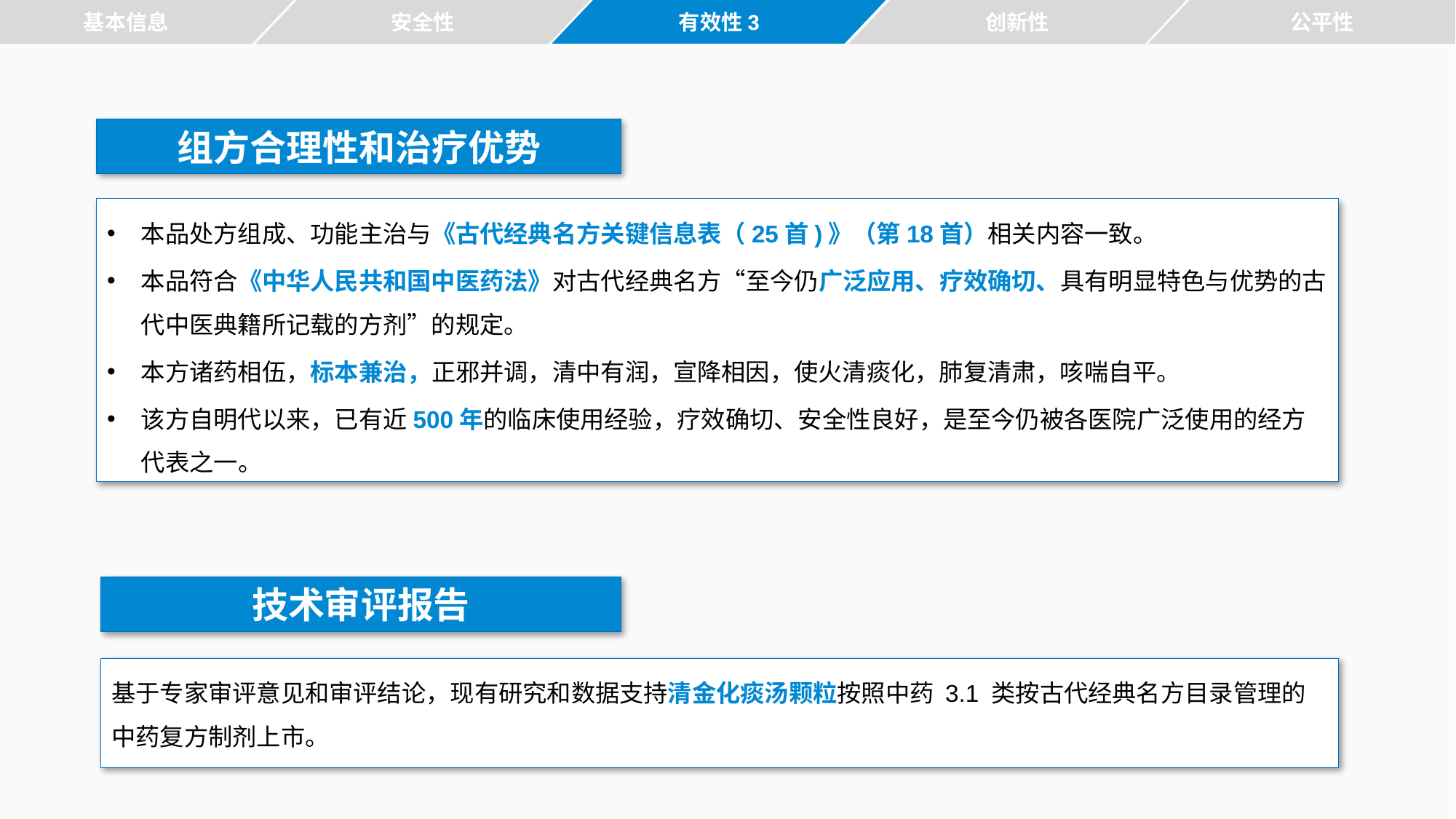

有效性3
公平性
基本信息
安全性
创新性
组方合理性和治疗优势
本品处方组成、功能主治与《古代经典名方关键信息表（25首)》（第18首）相关内容一致。
本品符合《中华人民共和国中医药法》对古代经典名方“至今仍广泛应用、疗效确切、具有明显特色与优势的古代中医典籍所记载的方剂”的规定。
本方诸药相伍，标本兼治，正邪并调，清中有润，宣降相因，使火清痰化，肺复清肃，咳喘自平。
该方自明代以来，已有近500年的临床使用经验，疗效确切、安全性良好，是至今仍被各医院广泛使用的经方代表之一。
技术审评报告
基于专家审评意见和审评结论，现有研究和数据支持清金化痰汤颗粒按照中药 3.1 类按古代经典名方目录管理的中药复方制剂上市。